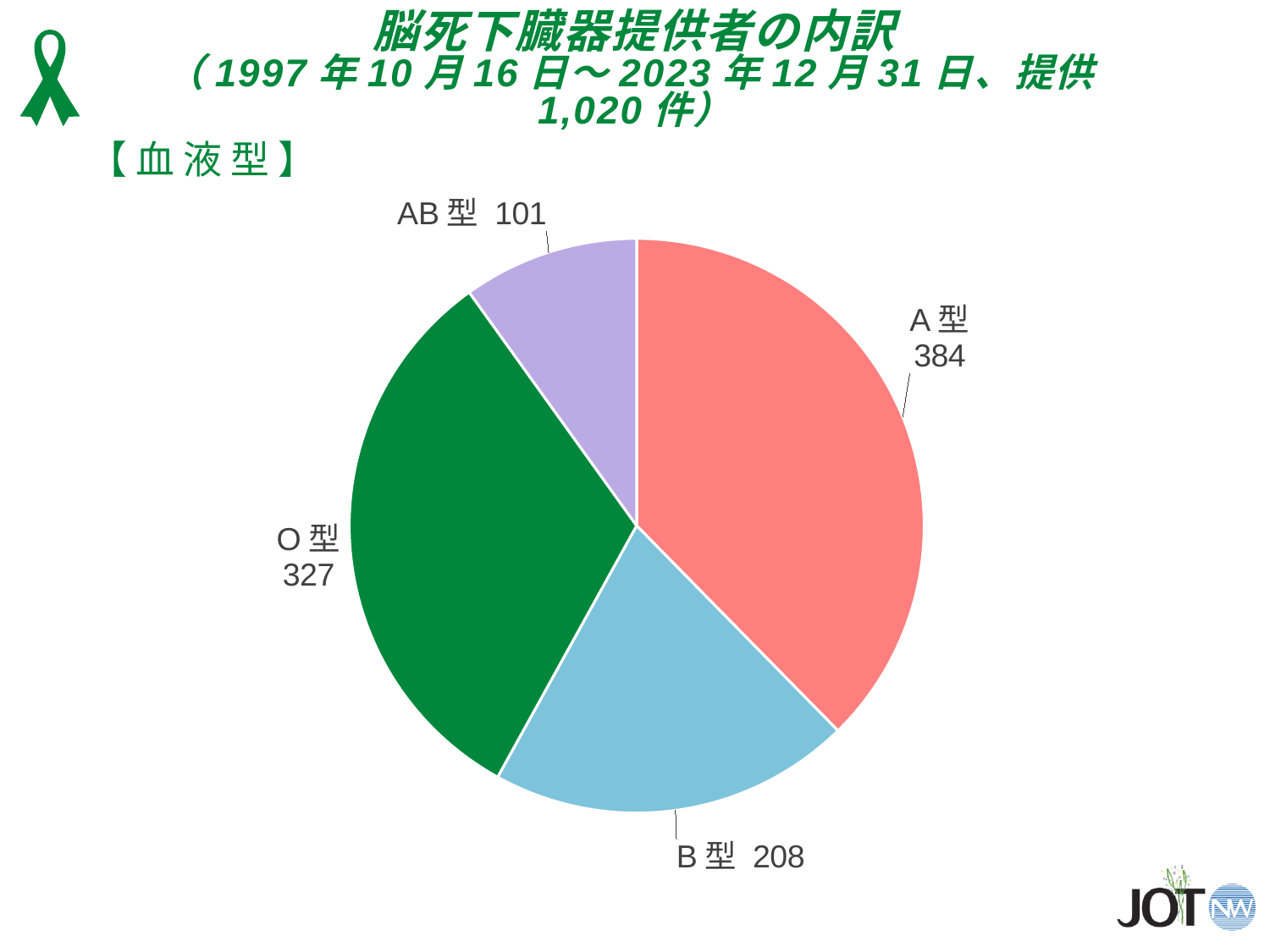

脳死下臓器提供者の内訳
（1997年10月16日～2023年12月31日、提供1,020件）
【 血 液 型 】

### Chart

| Category |  |
|---|---|
| A型 | 384.0 |
| B型 | 208.0 |
| O型 | 327.0 |
| AB型 | 101.0 |